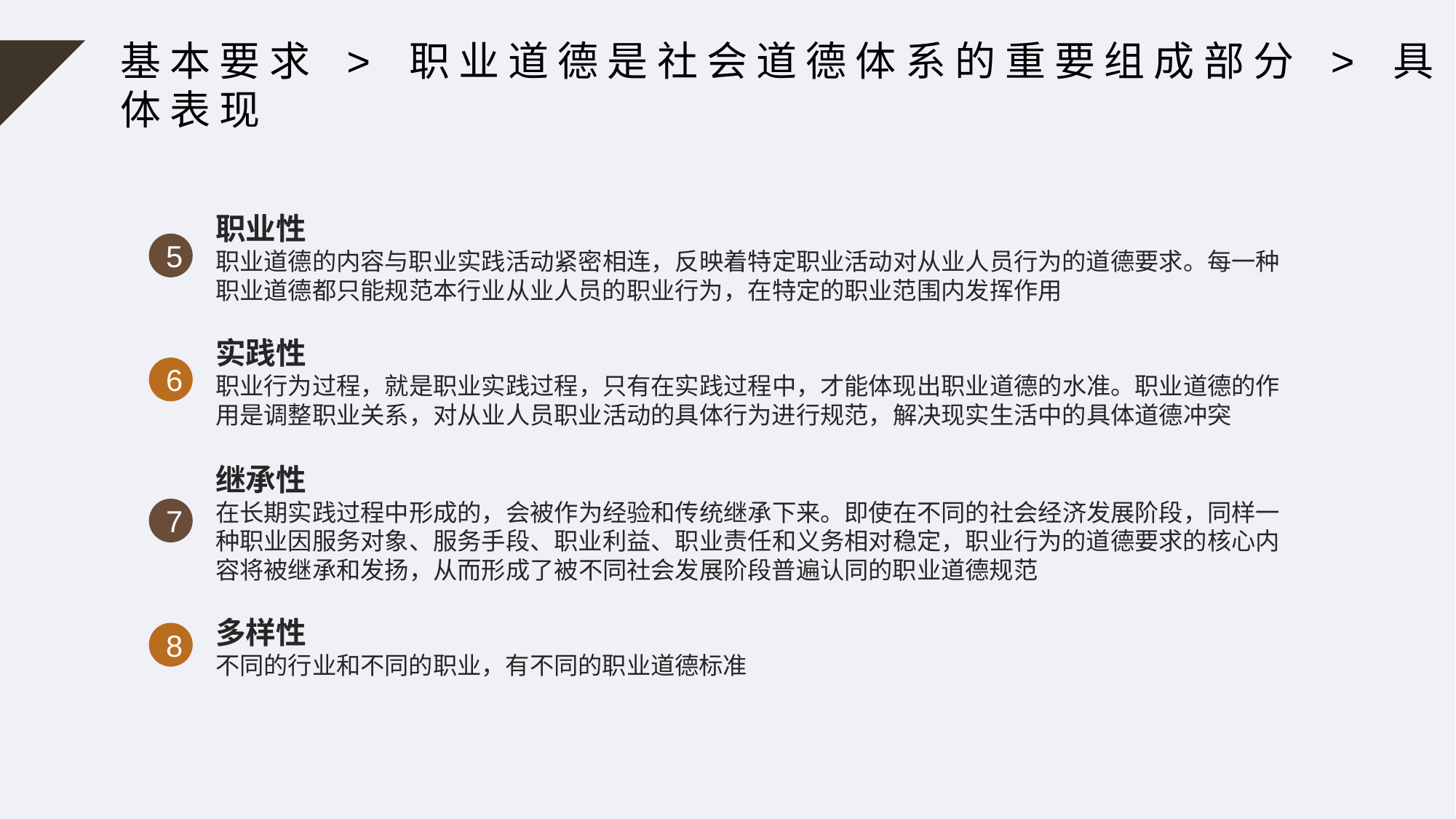

基本要求 > 职业道德是社会道德体系的重要组成部分 > 具体表现

职业性
职业道德的内容与职业实践活动紧密相连，反映着特定职业活动对从业人员行为的道德要求。每一种职业道德都只能规范本行业从业人员的职业行为，在特定的职业范围内发挥作用
5
实践性
职业行为过程，就是职业实践过程，只有在实践过程中，才能体现出职业道德的水准。职业道德的作用是调整职业关系，对从业人员职业活动的具体行为进行规范，解决现实生活中的具体道德冲突
6
继承性
在长期实践过程中形成的，会被作为经验和传统继承下来。即使在不同的社会经济发展阶段，同样一种职业因服务对象、服务手段、职业利益、职业责任和义务相对稳定，职业行为的道德要求的核心内容将被继承和发扬，从而形成了被不同社会发展阶段普遍认同的职业道德规范
7
多样性
不同的行业和不同的职业，有不同的职业道德标准
8